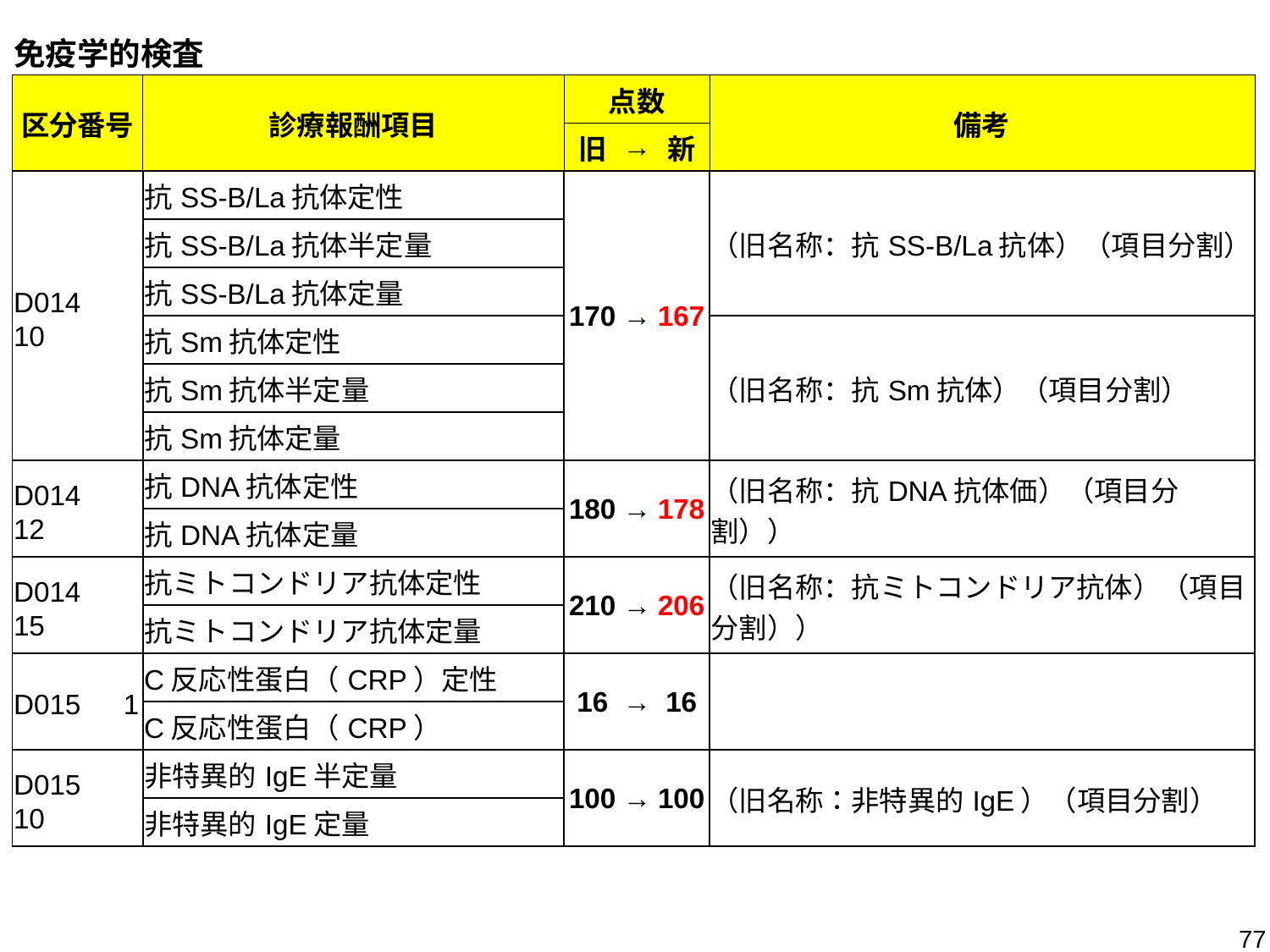

| 免疫学的検査 |  |  |  |  |  |
| --- | --- | --- | --- | --- | --- |
| 区分番号 | 診療報酬項目 | 点数 |  |  | 備考 |
|  |  | 旧 | → | 新 |  |
| D014　10 | 抗SS-B/La抗体定性 | 170 | → | 167 | （旧名称：抗SS-B/La抗体）（項目分割） |
|  | 抗SS-B/La抗体半定量 |  |  |  |  |
|  | 抗SS-B/La抗体定量 |  |  |  |  |
|  | 抗Sm抗体定性 |  |  |  | （旧名称：抗Sm抗体）（項目分割） |
|  | 抗Sm抗体半定量 |  |  |  |  |
|  | 抗Sm抗体定量 |  |  |  |  |
| D014　12 | 抗DNA抗体定性 | 180 | → | 178 | （旧名称：抗DNA抗体価）（項目分割）） |
|  | 抗DNA抗体定量 |  |  |  |  |
| D014　15 | 抗ミトコンドリア抗体定性 | 210 | → | 206 | （旧名称：抗ミトコンドリア抗体）（項目分割）） |
|  | 抗ミトコンドリア抗体定量 |  |  |  |  |
| D015　1 | C反応性蛋白（CRP）定性 | 16 | → | 16 |  |
|  | C反応性蛋白（CRP） |  |  |  |  |
| D015　10 | 非特異的IgE半定量 | 100 | → | 100 | （旧名称：非特異的IgE）（項目分割） |
|  | 非特異的IgE定量 |  |  |  |  |
77